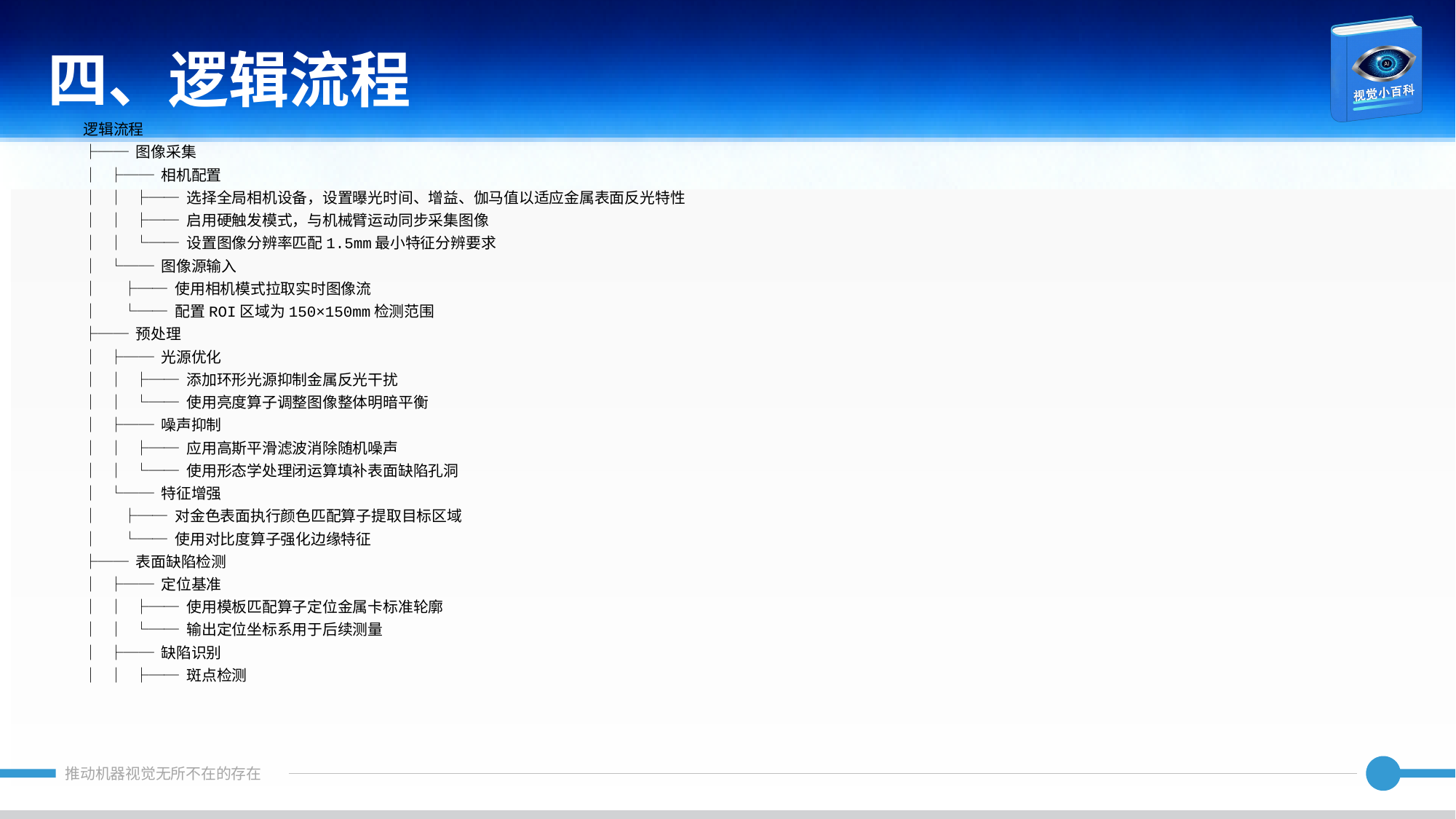

四、逻辑流程

逻辑流程
├── 图像采集
│   ├── 相机配置
│   │   ├── 选择全局相机设备，设置曝光时间、增益、伽马值以适应金属表面反光特性
│   │   ├── 启用硬触发模式，与机械臂运动同步采集图像
│   │   └── 设置图像分辨率匹配1.5mm最小特征分辨要求
│   └── 图像源输入
│       ├── 使用相机模式拉取实时图像流
│       └── 配置ROI区域为150×150mm检测范围
├── 预处理
│   ├── 光源优化
│   │   ├── 添加环形光源抑制金属反光干扰
│   │   └── 使用亮度算子调整图像整体明暗平衡
│   ├── 噪声抑制
│   │   ├── 应用高斯平滑滤波消除随机噪声
│   │   └── 使用形态学处理闭运算填补表面缺陷孔洞
│   └── 特征增强
│       ├── 对金色表面执行颜色匹配算子提取目标区域
│       └── 使用对比度算子强化边缘特征
├── 表面缺陷检测
│   ├── 定位基准
│   │   ├── 使用模板匹配算子定位金属卡标准轮廓
│   │   └── 输出定位坐标系用于后续测量
│   ├── 缺陷识别
│   │   ├── 斑点检测
9